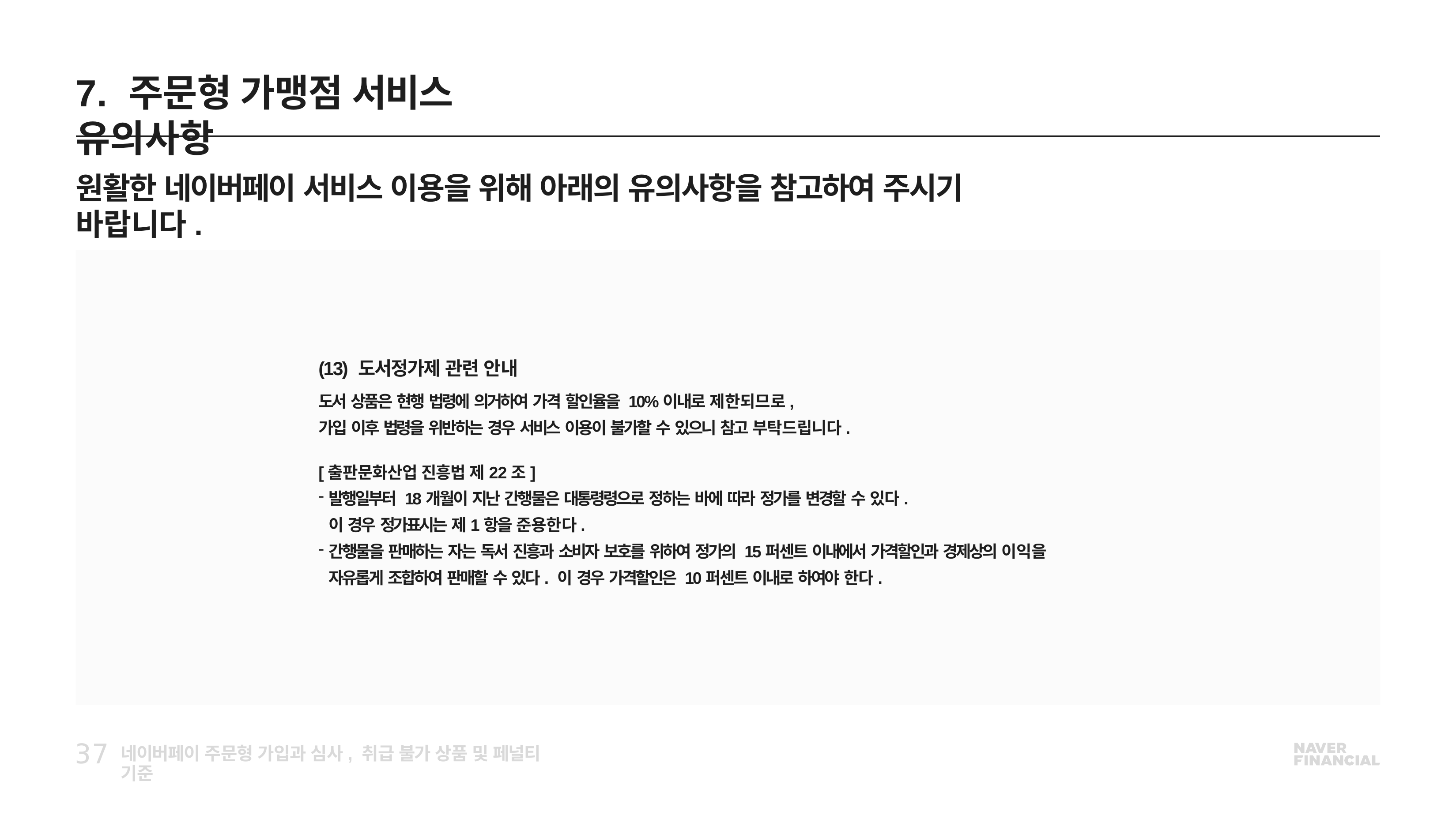

# 7. 주문형 가맹점 서비스 유의사항
원활한 네이버페이 서비스 이용을 위해 아래의 유의사항을 참고하여 주시기 바랍니다.

(13) 도서정가제 관련 안내
도서 상품은 현행 법령에 의거하여 가격 할인율을 10%이내로 제한되므로,
가입 이후 법령을 위반하는 경우 서비스 이용이 불가할 수 있으니 참고 부탁드립니다.

[출판문화산업 진흥법 제22조]
발행일부터 18개월이 지난 간행물은 대통령령으로 정하는 바에 따라 정가를 변경할 수 있다. 이 경우 정가표시는 제1항을 준용한다.
간행물을 판매하는 자는 독서 진흥과 소비자 보호를 위하여 정가의 15퍼센트 이내에서 가격할인과 경제상의 이익을 자유롭게 조합하여 판매할 수 있다. 이 경우 가격할인은 10퍼센트 이내로 하여야 한다.
37
네이버페이 주문형 가입과 심사, 취급 불가 상품 및 페널티 기준